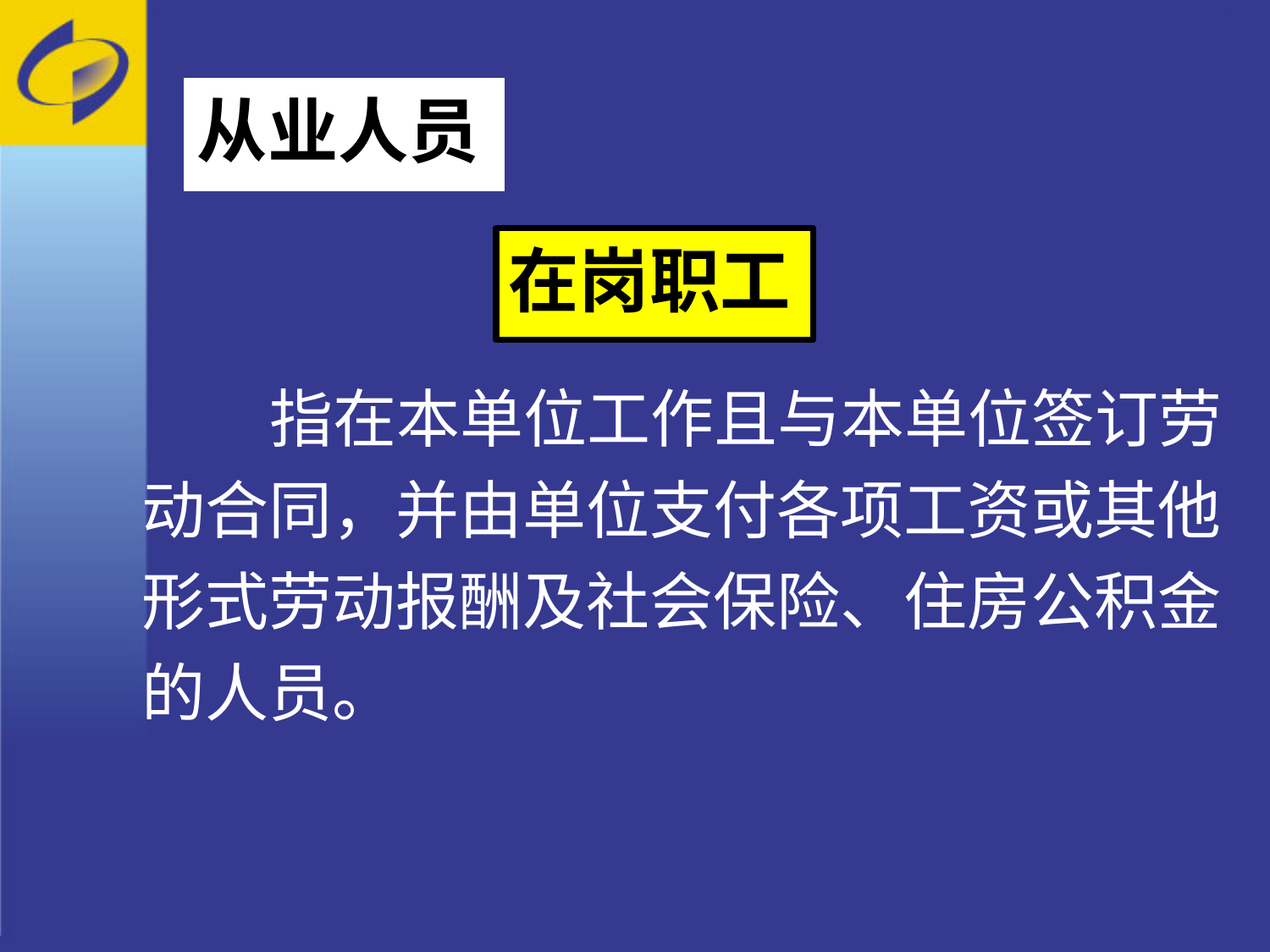

从业人员
在岗职工

        指在本单位工作且与本单位签订劳动合同，并由单位支付各项工资或其他形式劳动报酬及社会保险、住房公积金的人员。